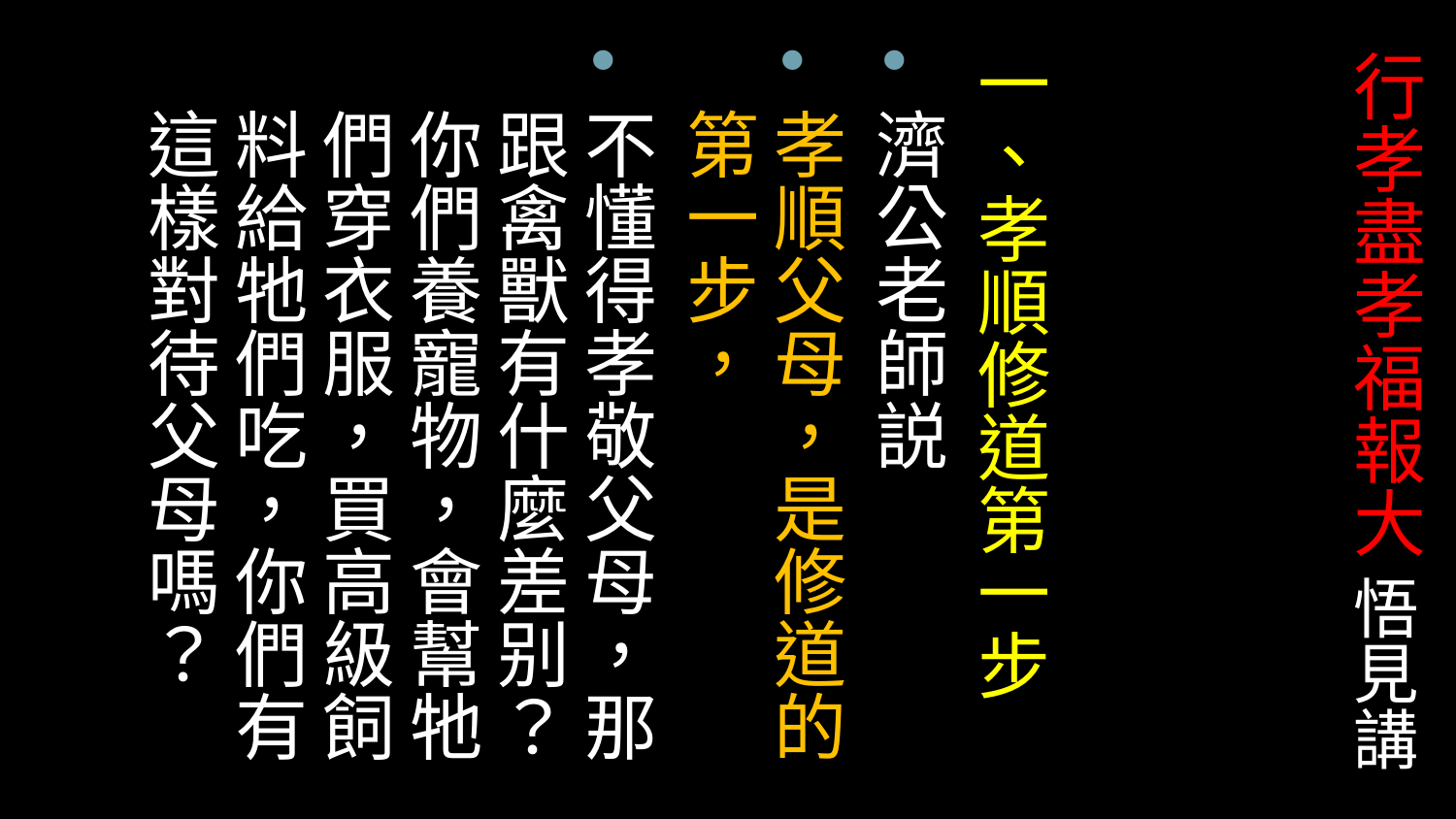

一、孝順修道第一步
濟公老師説
孝順父母，是修道的第一步，
不懂得孝敬父母，那跟禽獸有什麼差别？你們養寵物，會幫牠們穿衣服，買高級飼料給牠們吃，你們有這樣對待父母嗎？

# 行孝盡孝福報大 悟見講